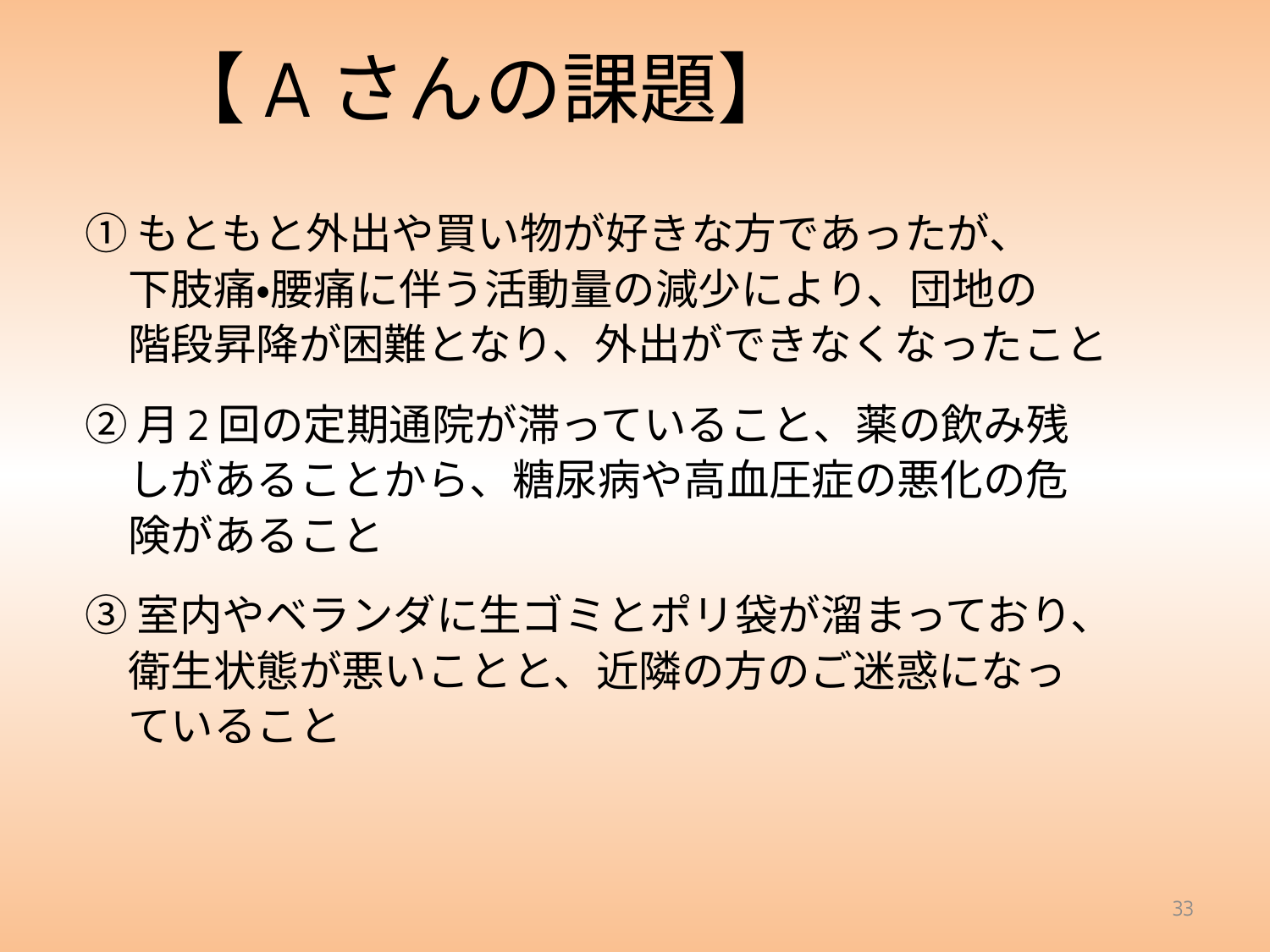

# 【Aさんの課題】
①もともと外出や買い物が好きな方であったが、
　下肢痛・腰痛に伴う活動量の減少により、団地の
　階段昇降が困難となり、外出ができなくなったこと
②月2回の定期通院が滞っていること、薬の飲み残
　しがあることから、糖尿病や高血圧症の悪化の危
　険があること
③室内やベランダに生ゴミとポリ袋が溜まっており、
　衛生状態が悪いことと、近隣の方のご迷惑になっ
　ていること
33